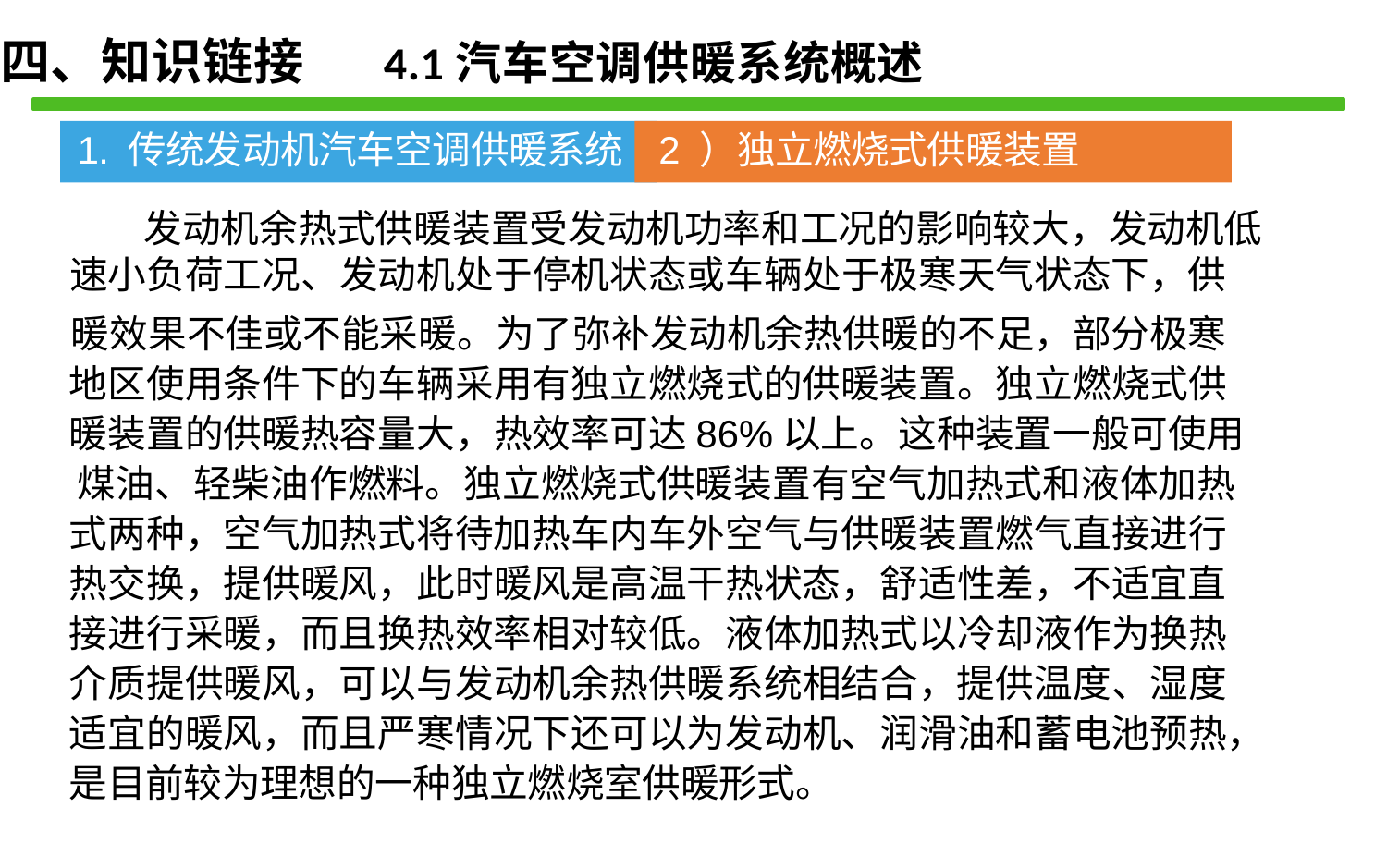

四、知识链接     4.1汽车空调供暖系统概述

1. 传统发动机汽车空调供暖系统  2 ）独立燃烧式供暖装置

发动机余热式供暖装置受发动机功率和工况的影响较大，发动机低 速小负荷工况、发动机处于停机状态或车辆处于极寒天气状态下，供
暖效果不佳或不能采暖。为了弥补发动机余热供暖的不足，部分极寒    地区使用条件下的车辆采用有独立燃烧式的供暖装置。独立燃烧式供    暖装置的供暖热容量大，热效率可达86%以上。这种装置一般可使用    煤油、轻柴油作燃料。独立燃烧式供暖装置有空气加热式和液体加热    式两种，空气加热式将待加热车内车外空气与供暖装置燃气直接进行    热交换，提供暖风，此时暖风是高温干热状态，舒适性差，不适宜直    接进行采暖，而且换热效率相对较低。液体加热式以冷却液作为换热    介质提供暖风，可以与发动机余热供暖系统相结合，提供温度、湿度    适宜的暖风，而且严寒情况下还可以为发动机、润滑油和蓄电池预热， 是目前较为理想的一种独立燃烧室供暖形式。